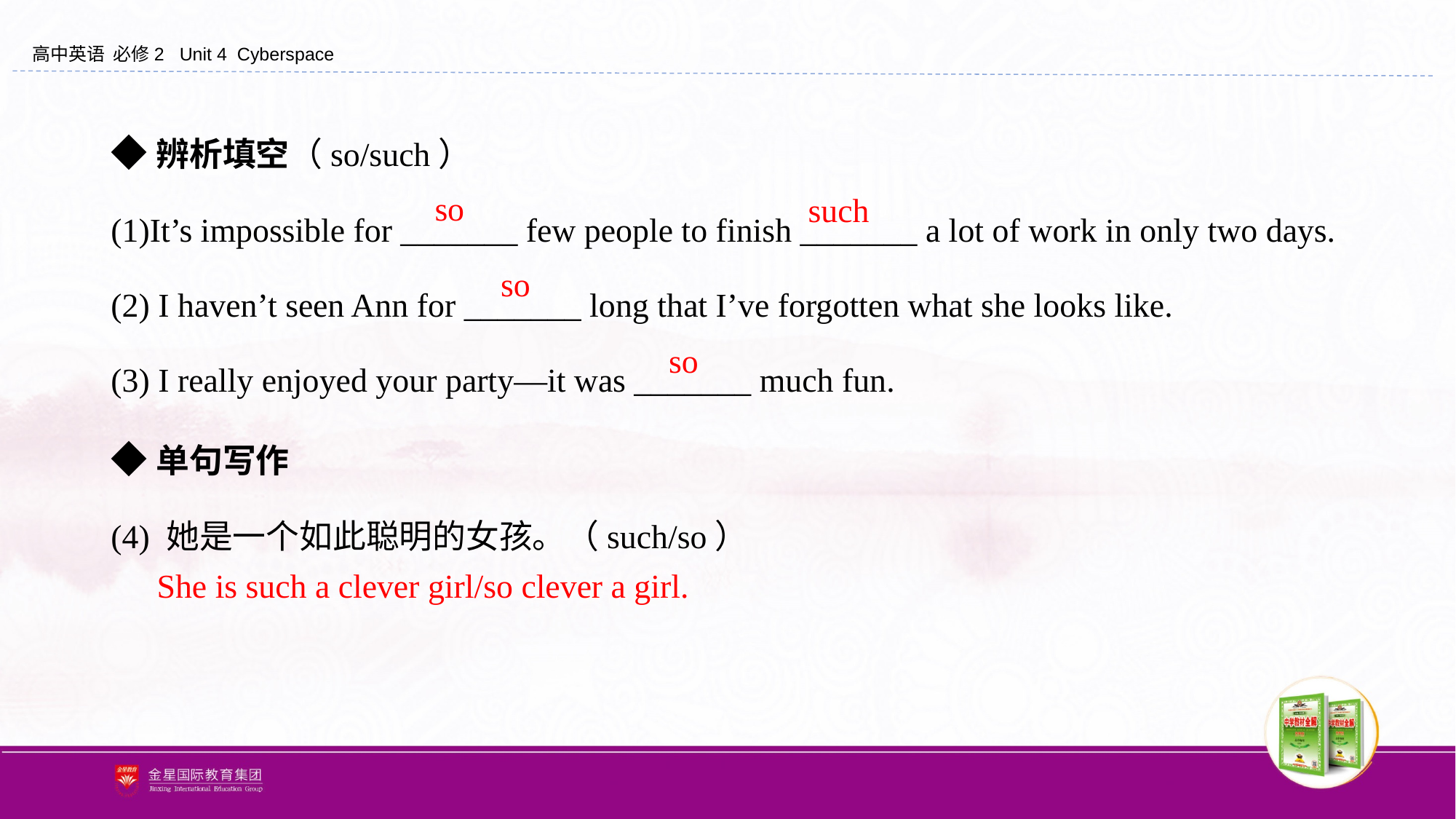

◆辨析填空（so/such）
(1)It’s impossible for _______ few people to finish _______ a lot of work in only two days.
(2) I haven’t seen Ann for _______ long that I’ve forgotten what she looks like.
(3) I really enjoyed your party—it was _______ much fun.
◆单句写作
(4) 她是一个如此聪明的女孩。（such/so）

so
such
so
so
She is such a clever girl/so clever a girl.